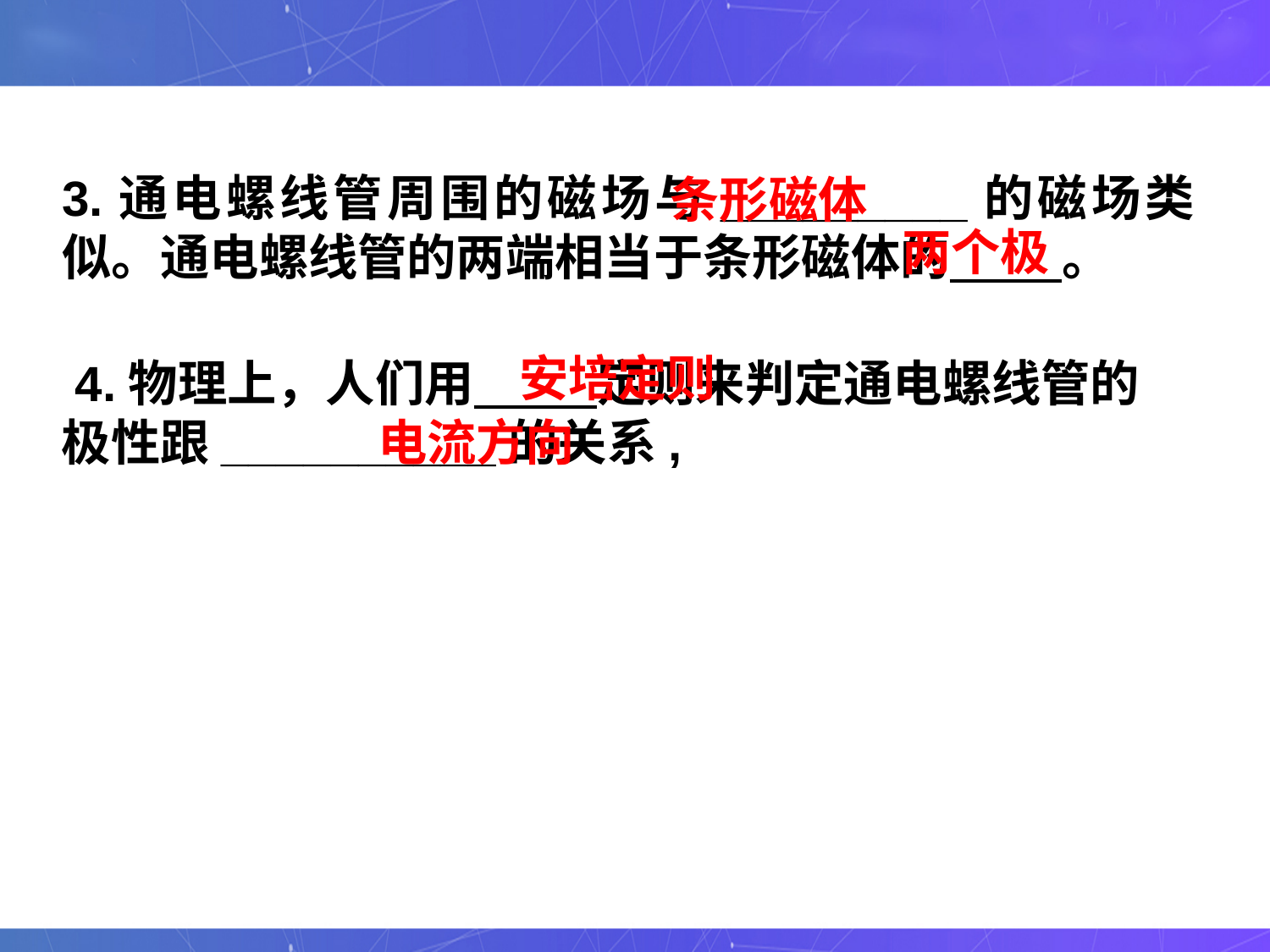

3.通电螺线管周围的磁场与_________的磁场类似。通电螺线管的两端相当于条形磁体的          。
条形磁体
两个极
安培定则
 4.物理上，人们用           定则来判定通电螺线管的极性跟__________的关系,
电流方向